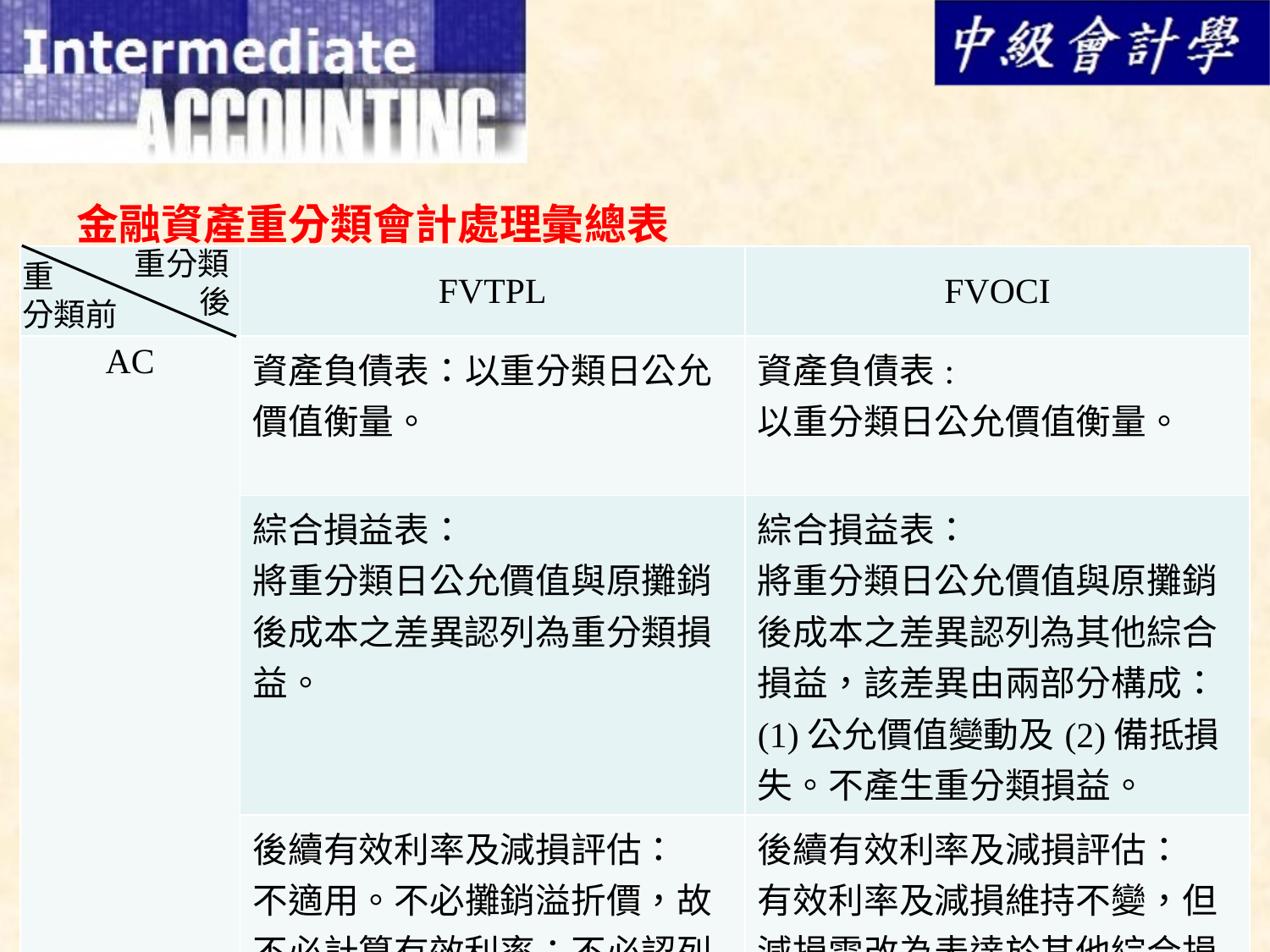

金融資產重分類會計處理彙總表
重分類
        後
|  | FVTPL | FVOCI |
| --- | --- | --- |
| AC | 資產負債表：以重分類日公允價值衡量。 | 資產負債表: 以重分類日公允價值衡量。 |
|  | 綜合損益表： 將重分類日公允價值與原攤銷後成本之差異認列為重分類損益。 | 綜合損益表： 將重分類日公允價值與原攤銷後成本之差異認列為其他綜合損益，該差異由兩部分構成：(1)公允價值變動及(2)備抵損失。不產生重分類損益。 |
|  | 後續有效利率及減損評估： 不適用。不必攤銷溢折價，故不必計算有效利率；不必認列減損損失。 | 後續有效利率及減損評估： 有效利率及減損維持不變，但減損需改為表達於其他綜合損益。 |
重
分類前